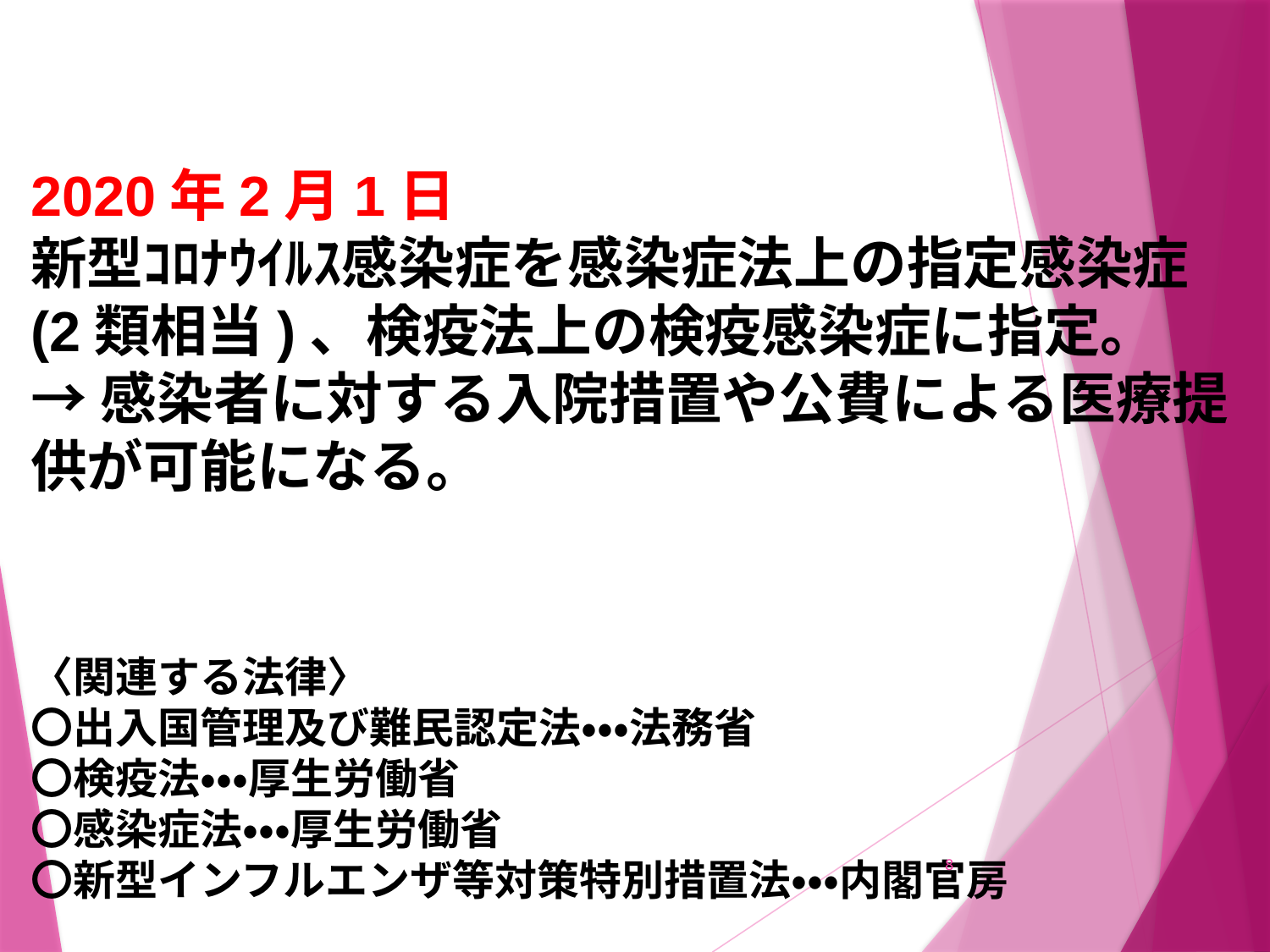

2020年2月1日
新型ｺﾛﾅｳｲﾙｽ感染症を感染症法上の指定感染症(2類相当)、検疫法上の検疫感染症に指定。
→感染者に対する入院措置や公費による医療提供が可能になる。

〈関連する法律〉
〇出入国管理及び難民認定法・・・法務省
〇検疫法・・・厚生労働省
〇感染症法・・・厚生労働省
〇新型インフルエンザ等対策特別措置法・・・内閣官房
8